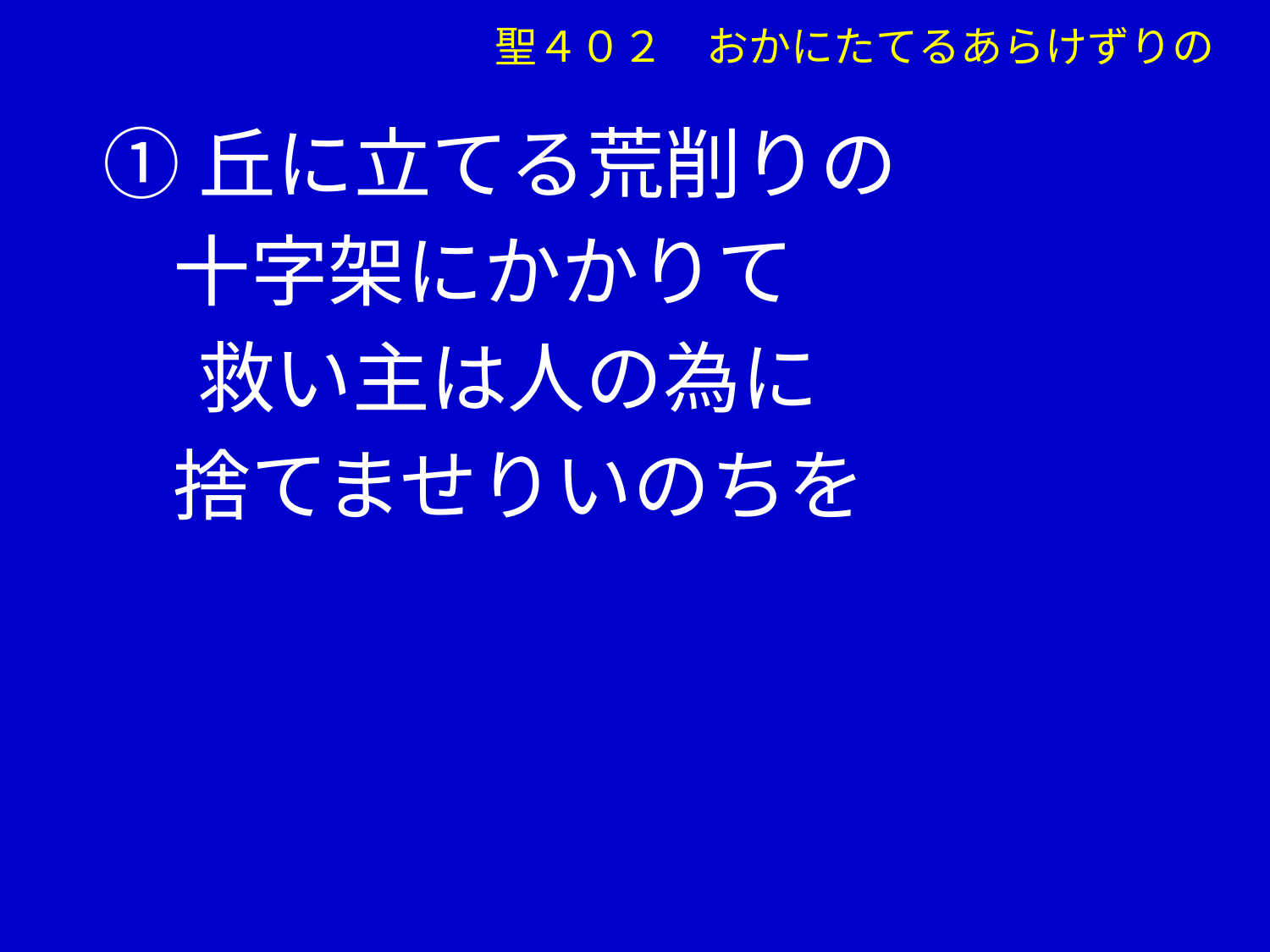

①丘に立てる荒削りの
   十字架にかかりて
　 救い主は人の為に
   捨てませりいのちを
聖４０２　おかにたてるあらけずりの